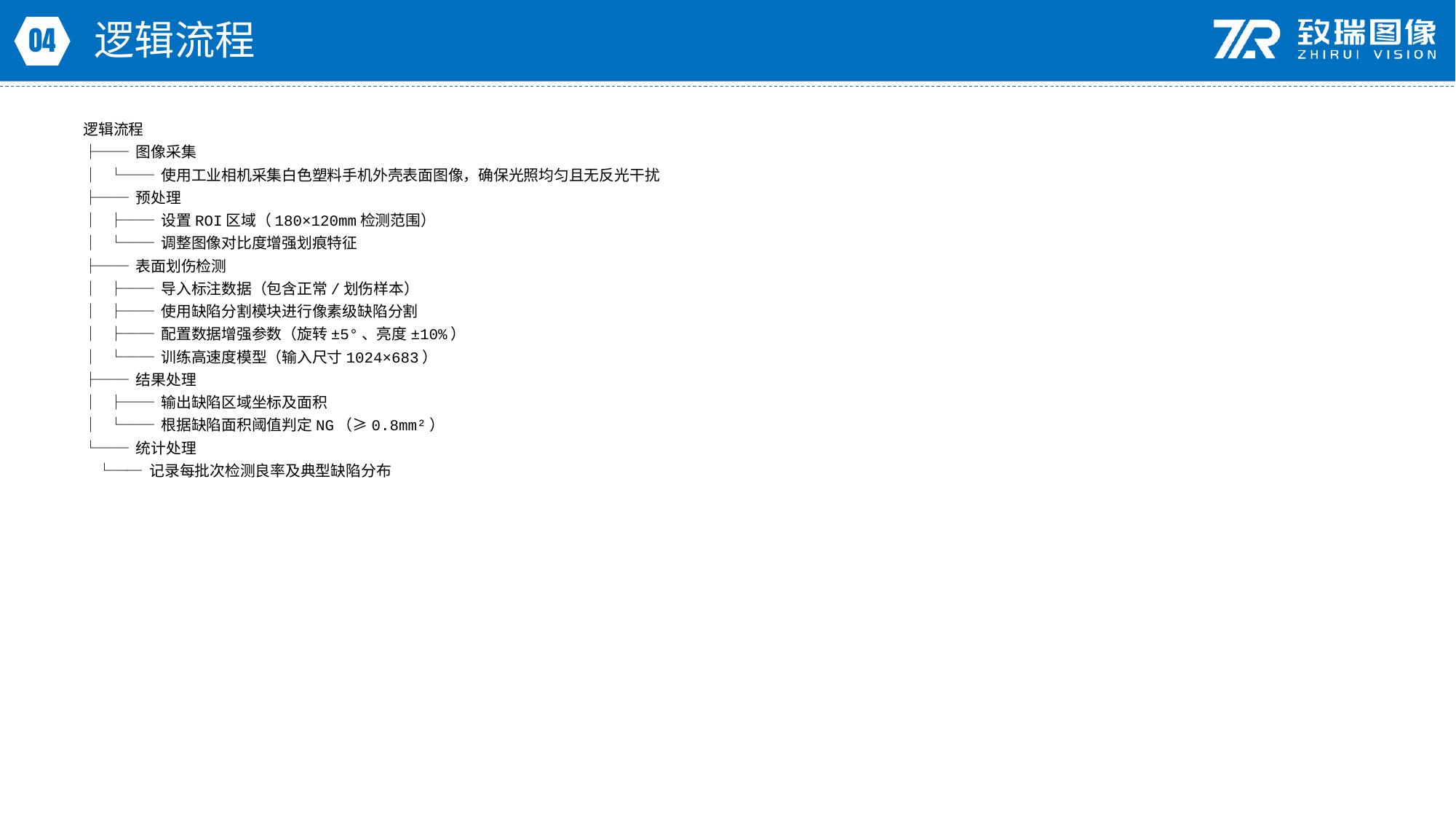

逻辑流程
04

逻辑流程
├── 图像采集
│   └── 使用工业相机采集白色塑料手机外壳表面图像，确保光照均匀且无反光干扰
├── 预处理
│   ├── 设置ROI区域（180×120mm检测范围）
│   └── 调整图像对比度增强划痕特征
├── 表面划伤检测
│   ├── 导入标注数据（包含正常/划伤样本）
│   ├── 使用缺陷分割模块进行像素级缺陷分割
│   ├── 配置数据增强参数（旋转±5°、亮度±10%）
│   └── 训练高速度模型（输入尺寸1024×683）
├── 结果处理
│   ├── 输出缺陷区域坐标及面积
│   └── 根据缺陷面积阈值判定NG（≥0.8mm²）
└── 统计处理
    └── 记录每批次检测良率及典型缺陷分布